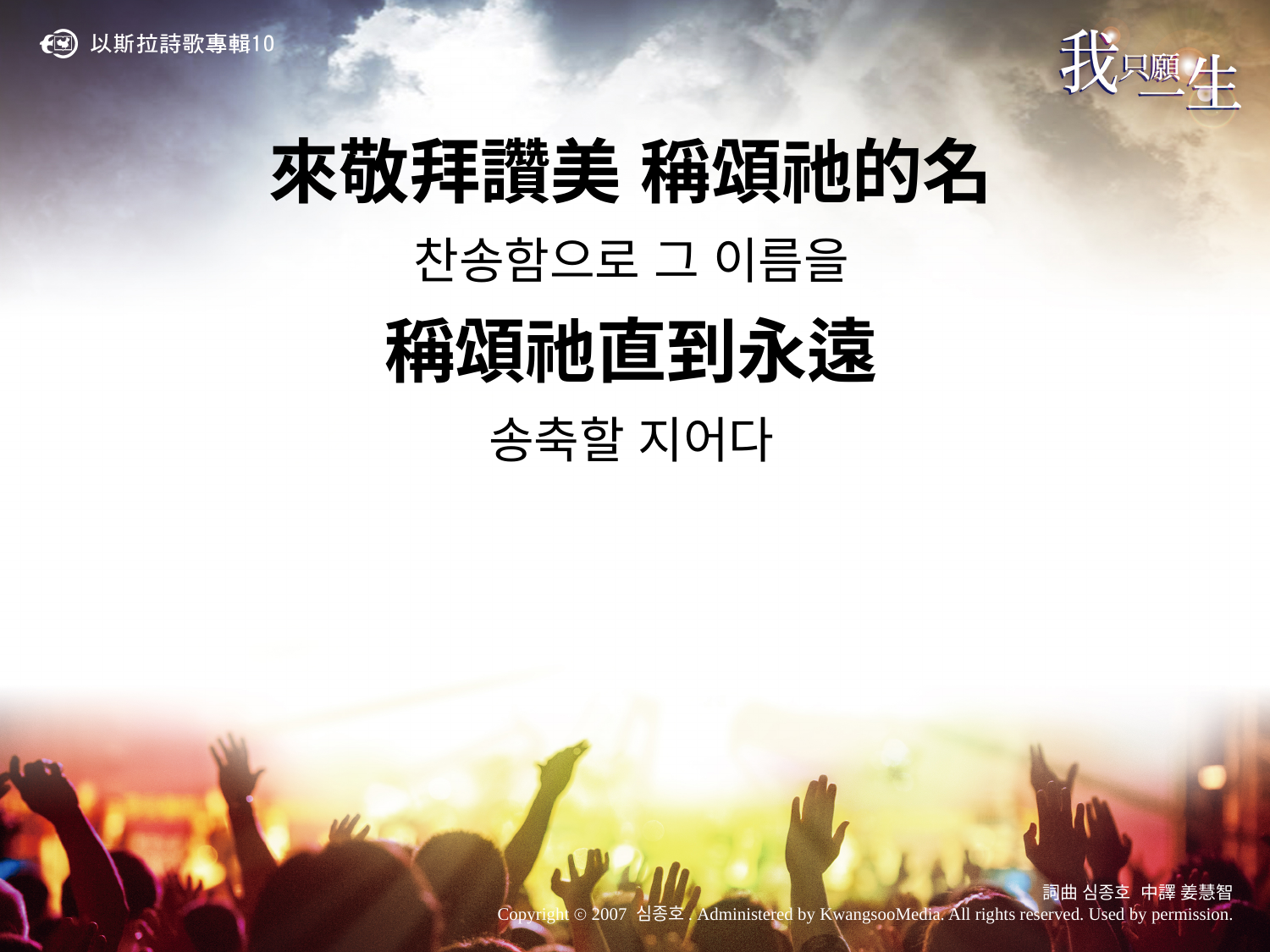

來敬拜讚美 稱頌祂的名
찬송함으로 그 이름을
稱頌祂直到永遠
송축할 지어다
詞曲 심종호  中譯 姜慧智
Copyright ⓒ 2007 심종호. Administered by KwangsooMedia. All rights reserved. Used by permission.